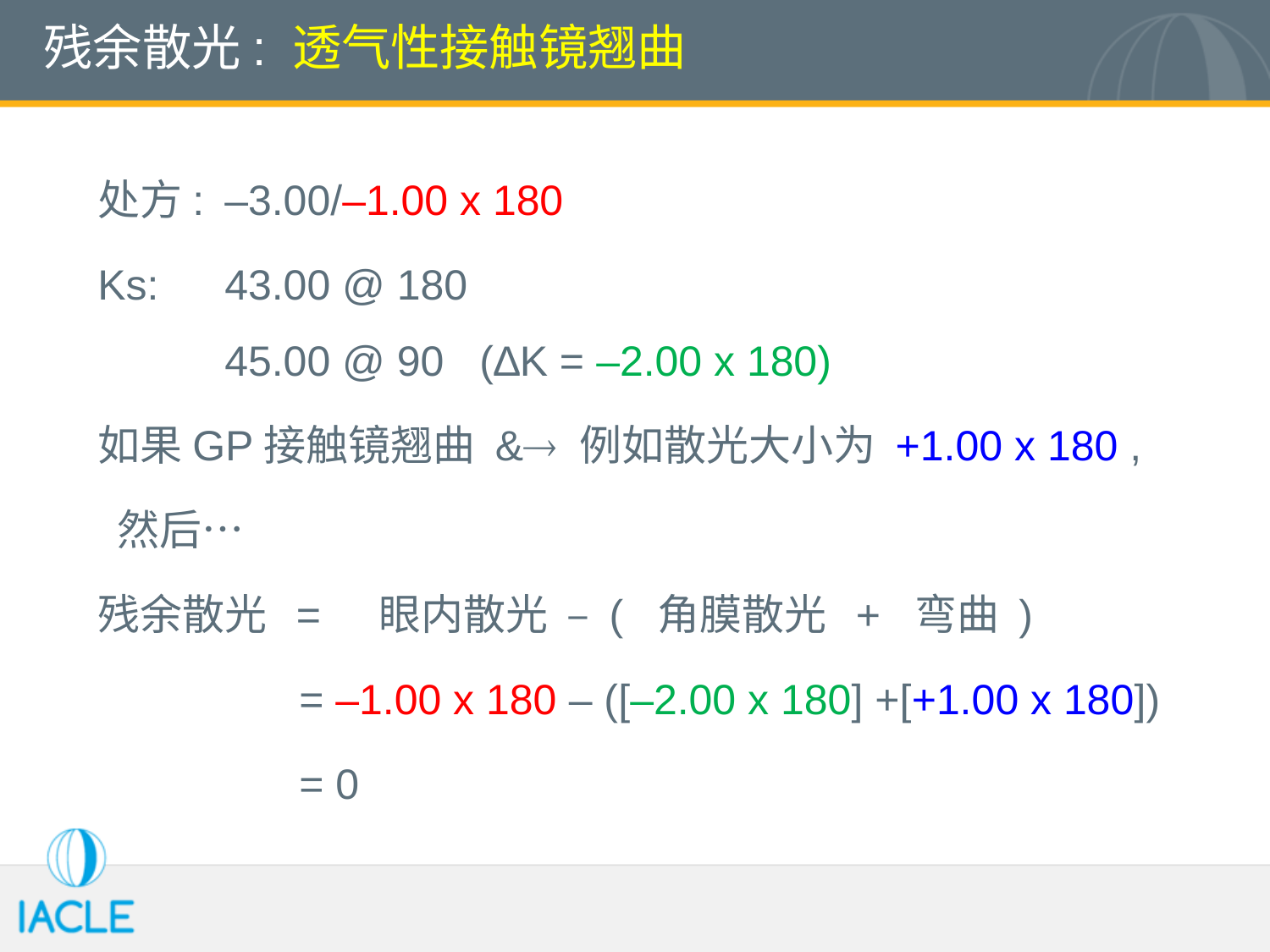

# 残余散光: 透气性接触镜翘曲

处方:	–3.00/–1.00 x 180
Ks:	43.00 @ 180
	45.00 @ 90   (∆K = –2.00 x 180)
如果GP接触镜翘曲 &→ 例如散光大小为 +1.00 x 180 ,
 然后…
残余散光  =    眼内散光  – (  角膜散光  +  弯曲 )
                 = –1.00 x 180 – ([–2.00 x 180] +[+1.00 x 180])
                 = 0